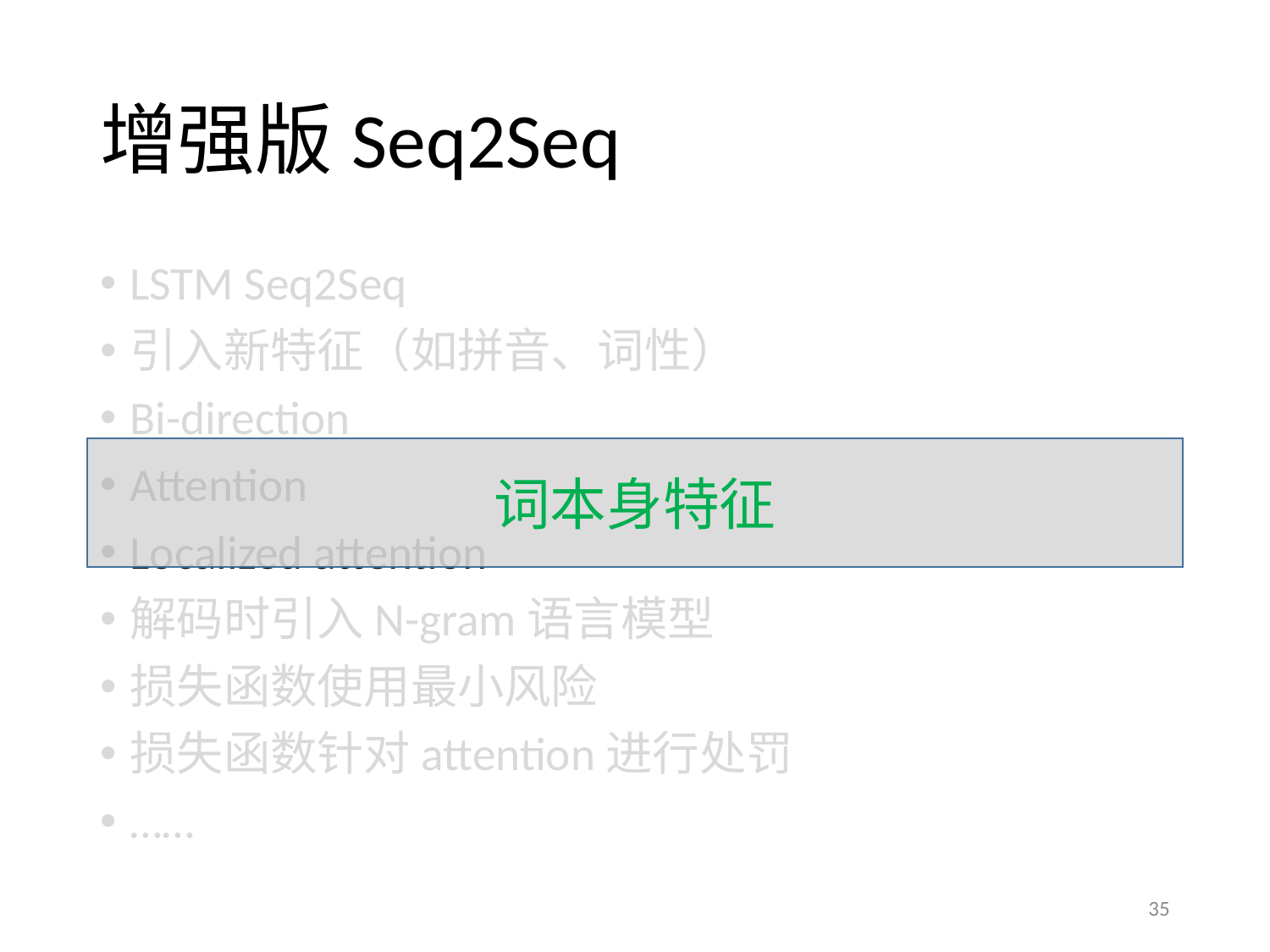

# 增强版Seq2Seq
LSTM Seq2Seq
引入新特征（如拼音、词性）
Bi-direction
Attention
Localized attention
解码时引入N-gram语言模型
损失函数使用最小风险
损失函数针对attention进行处罚
……

词本身特征
35